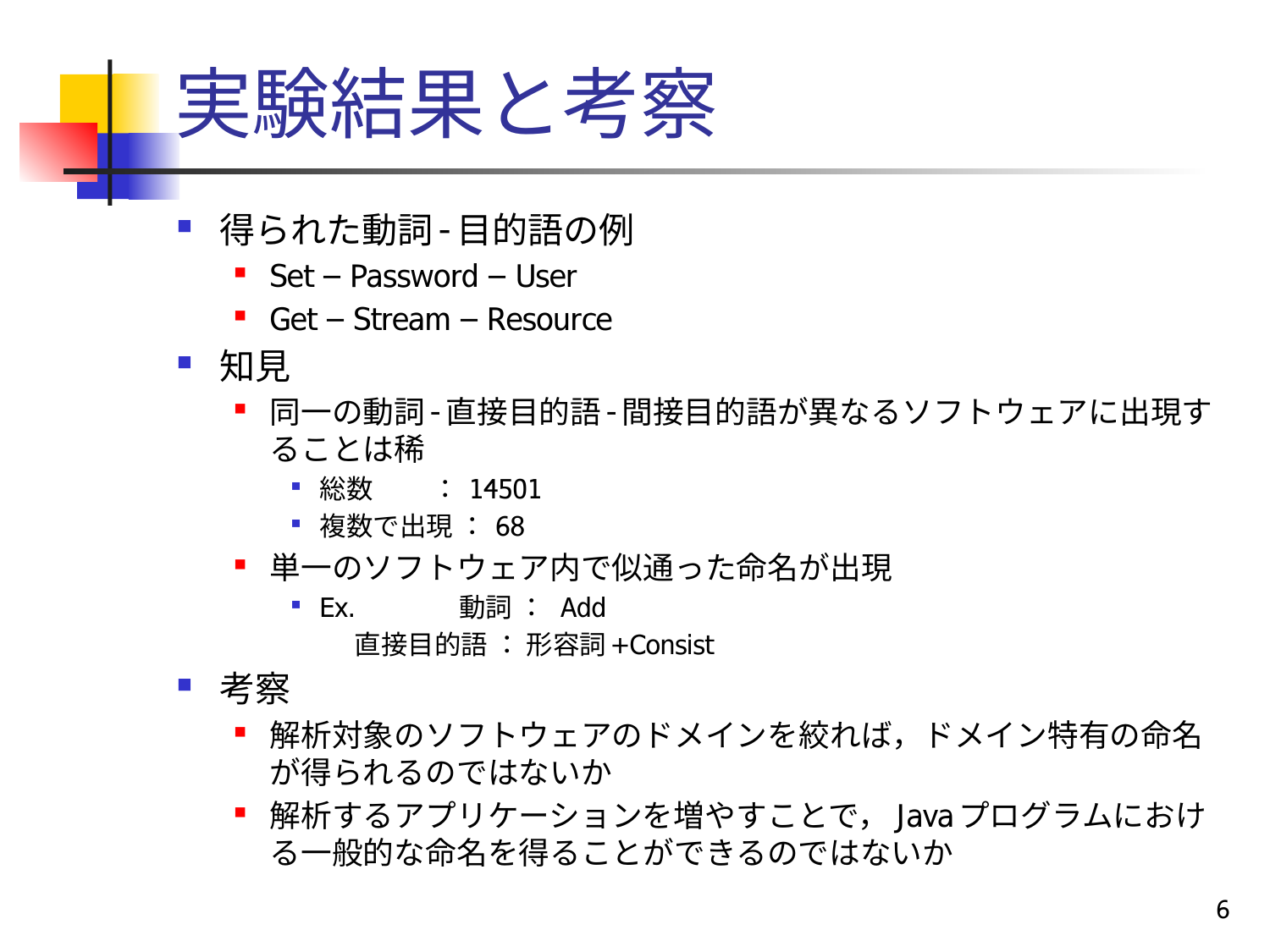

# 実験結果と考察
得られた動詞-目的語の例
Set – Password – User
Get – Stream – Resource
知見
同一の動詞-直接目的語-間接目的語が異なるソフトウェアに出現することは稀
総数          ： 14501
複数で出現 ： 68
単一のソフトウェア内で似通った命名が出現
Ex.            動詞 ：  Add
          直接目的語 ： 形容詞+Consist
考察
解析対象のソフトウェアのドメインを絞れば，ドメイン特有の命名が得られるのではないか
解析するアプリケーションを増やすことで，Javaプログラムにおける一般的な命名を得ることができるのではないか
6